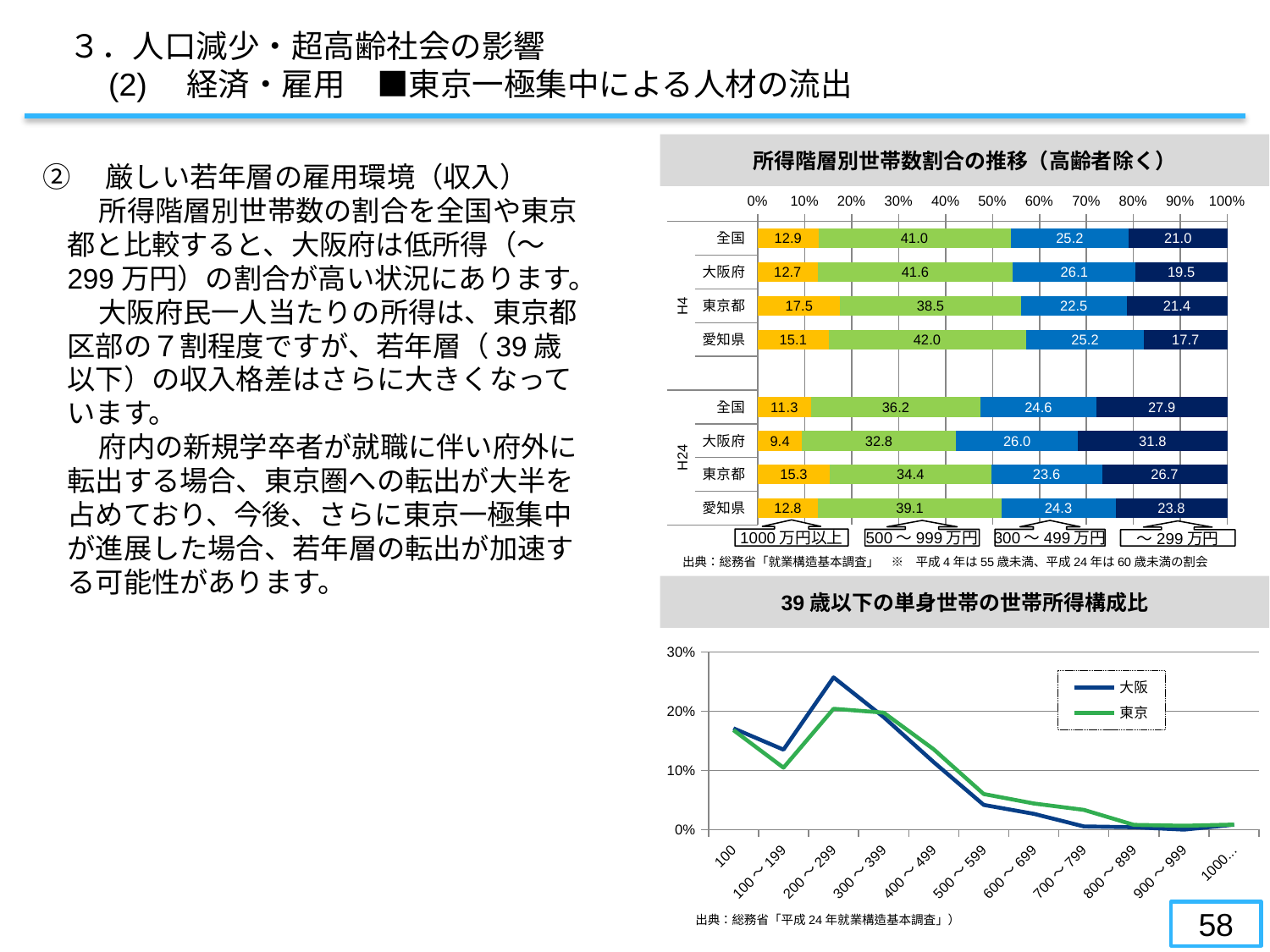

３．人口減少・超高齢社会の影響
　　(2)　経済・雇用　■東京一極集中による人材の流出
所得階層別世帯数割合の推移（高齢者除く）
②　厳しい若年層の雇用環境（収入）
　　所得階層別世帯数の割合を全国や東京都と比較すると、大阪府は低所得（～299万円）の割合が高い状況にあります。
　　大阪府民一人当たりの所得は、東京都区部の７割程度ですが、若年層（39歳以下）の収入格差はさらに大きくなっています。
　　府内の新規学卒者が就職に伴い府外に転出する場合、東京圏への転出が大半を占めており、今後、さらに東京一極集中が進展した場合、若年層の転出が加速する可能性があります。

### Chart

| Category | 1000万円以上 | 500～999万円 | 300～499万円 | ～299万円 |
|---|---|---|---|---|
| 全国 | 12.9 | 41.0 | 25.2 | 21.0 |
| 大阪府 | 12.7 | 41.6 | 26.1 | 19.5 |
| 東京都 | 17.5 | 38.5 | 22.5 | 21.4 |
| 愛知県 | 15.1 | 42.0 | 25.2 | 17.7 |
|  | None | None | None | None |
| 全国 | 11.3 | 36.2 | 24.6 | 27.9 |
| 大阪府 | 9.4 | 32.8 | 26.0 | 31.8 |
| 東京都 | 15.3 | 34.4 | 23.6 | 26.7 |
| 愛知県 | 12.8 | 39.1 | 24.3 | 23.8 |
1000万円以上
300～499万円
500～999万円
～299万円
出典：総務省「就業構造基本調査」　※　平成4年は55歳未満、平成24年は60歳未満の割会
39歳以下の単身世帯の世帯所得構成比

### Chart

| Category | 大阪 | 東京 |
|---|---|---|
| 100万円未満 | 0.17103201253637787 | 0.16800302571860817 |
| 100～199 | 0.13498992612491606 | 0.10453857791225415 |
| 200～299 | 0.25699574658607566 | 0.2040090771558245 |
| 300～399 | 0.1900604432505037 | 0.1975037821482602 |
| 400～499 | 0.11394672039400044 | 0.13562783661119515 |
| 500～599 | 0.041638683680322364 | 0.059984871406959156 |
| 600～699 | 0.026639802999776137 | 0.04409984871406959 |
| 700～799 | 0.005372733378106112 | 0.03328290468986384 |
| 800～899 | 0.004029550033579583 | 0.00794251134644478 |
| 900～999 | 0.0 | 0.006429652042360061 |
| 1000万円以上 | 0.008282963957913588 | 0.008472012102874432 |
58
出典：総務省「平成24年就業構造基本調査」）